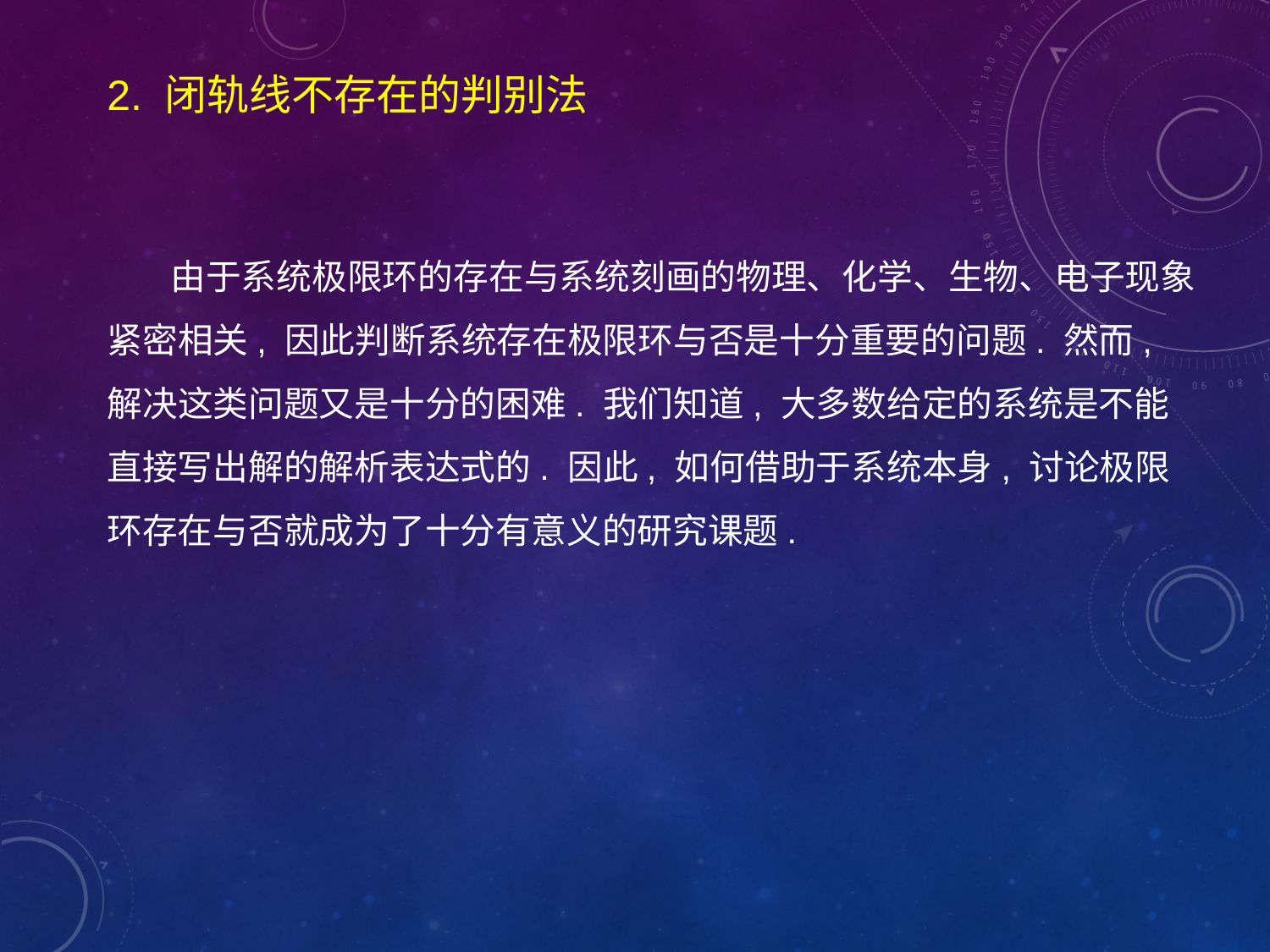

2. 闭轨线不存在的判别法
由于系统极限环的存在与系统刻画的物理、化学、生物、电子现象紧密相关, 因此判断系统存在极限环与否是十分重要的问题. 然而, 解决这类问题又是十分的困难. 我们知道, 大多数给定的系统是不能直接写出解的解析表达式的. 因此, 如何借助于系统本身, 讨论极限环存在与否就成为了十分有意义的研究课题.